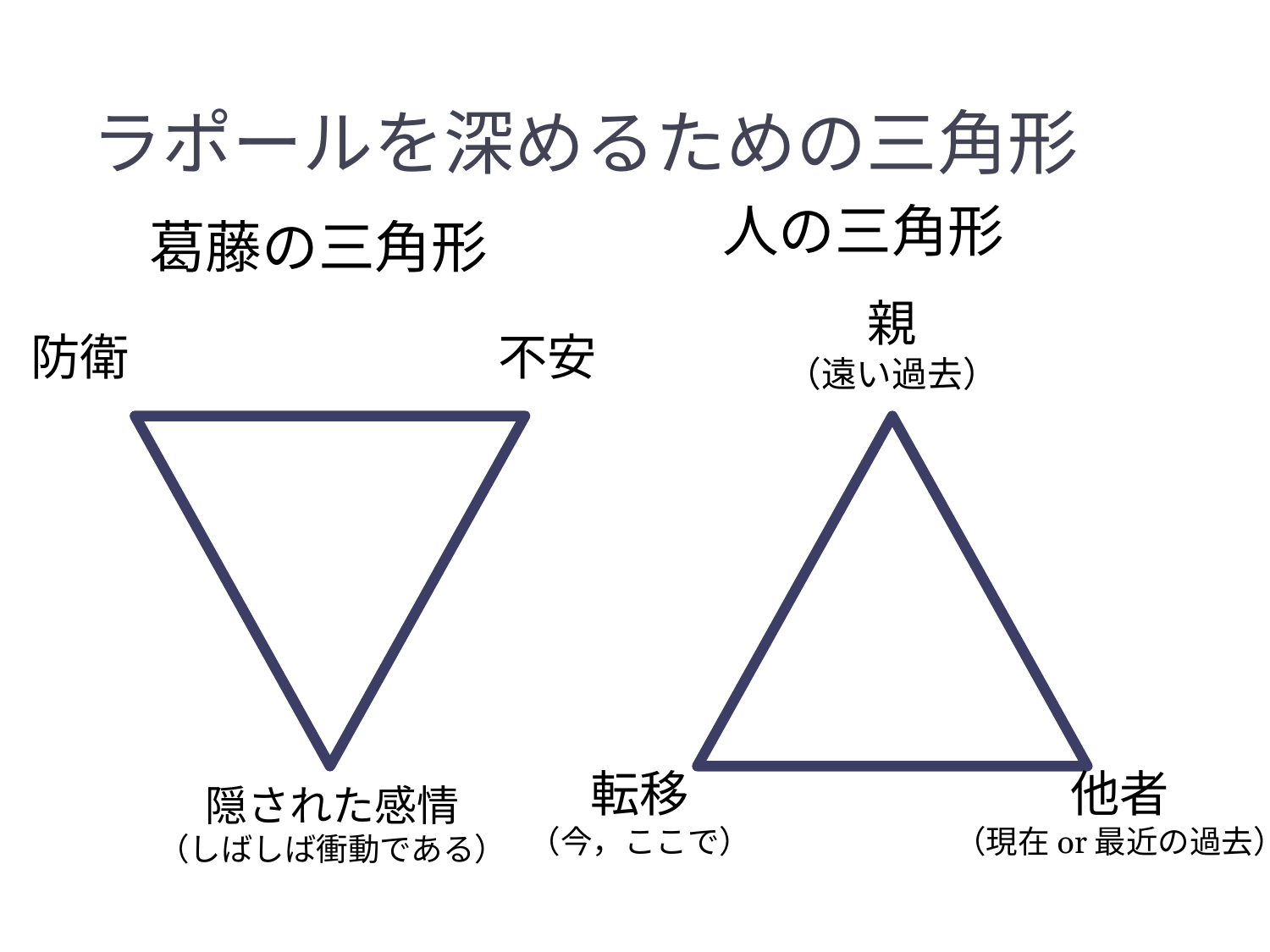

# ラポールを深めるための三角形
人の三角形
葛藤の三角形
親
（遠い過去）
防衛
不安

転移
（今，ここで）
他者
（現在or最近の過去）
隠された感情
（しばしば衝動である）